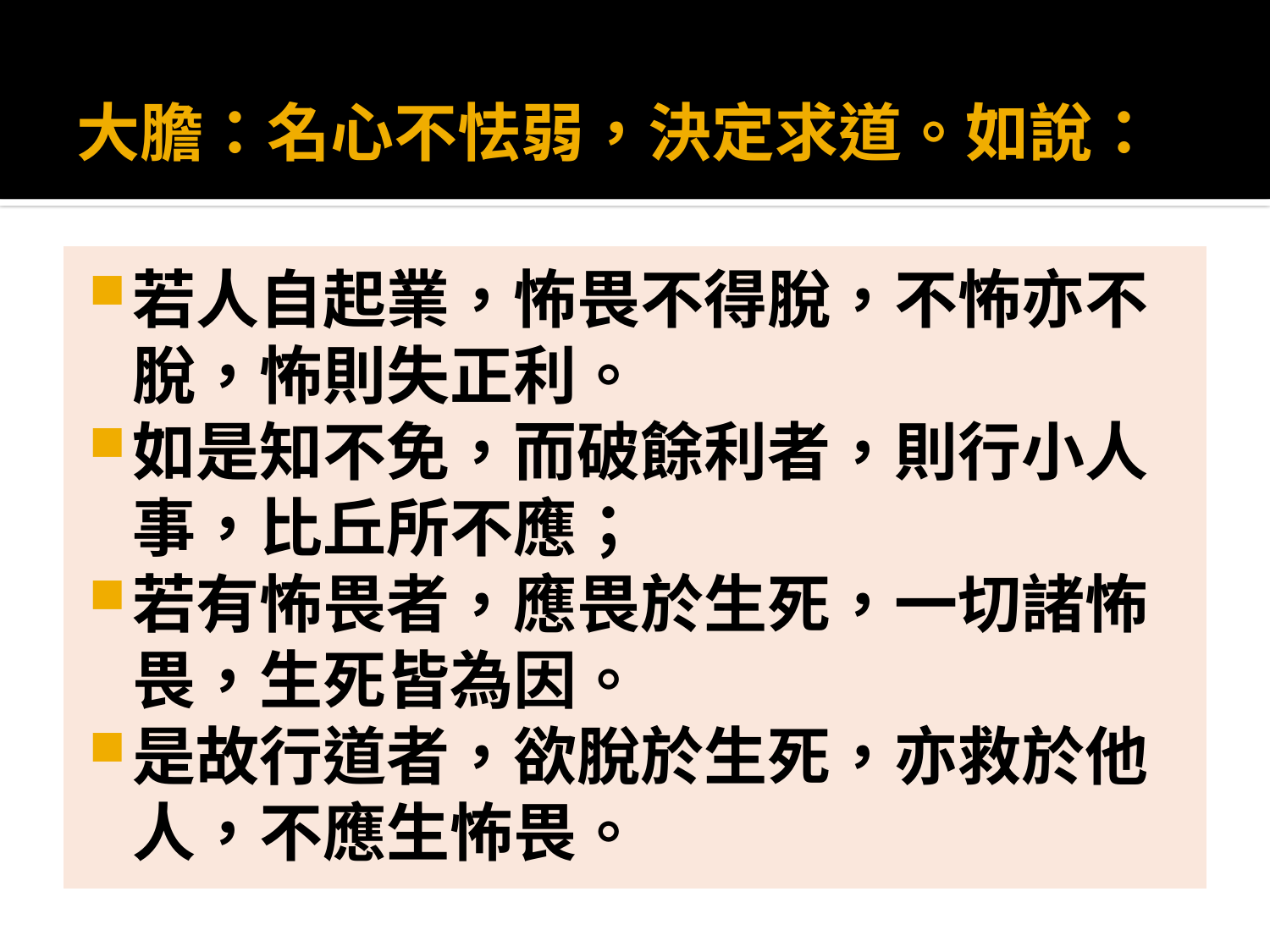

# 大膽：名心不怯弱，決定求道。如說：
若人自起業，怖畏不得脫，不怖亦不脫，怖則失正利。
如是知不免，而破餘利者，則行小人事，比丘所不應；
若有怖畏者，應畏於生死，一切諸怖畏，生死皆為因。
是故行道者，欲脫於生死，亦救於他人，不應生怖畏。